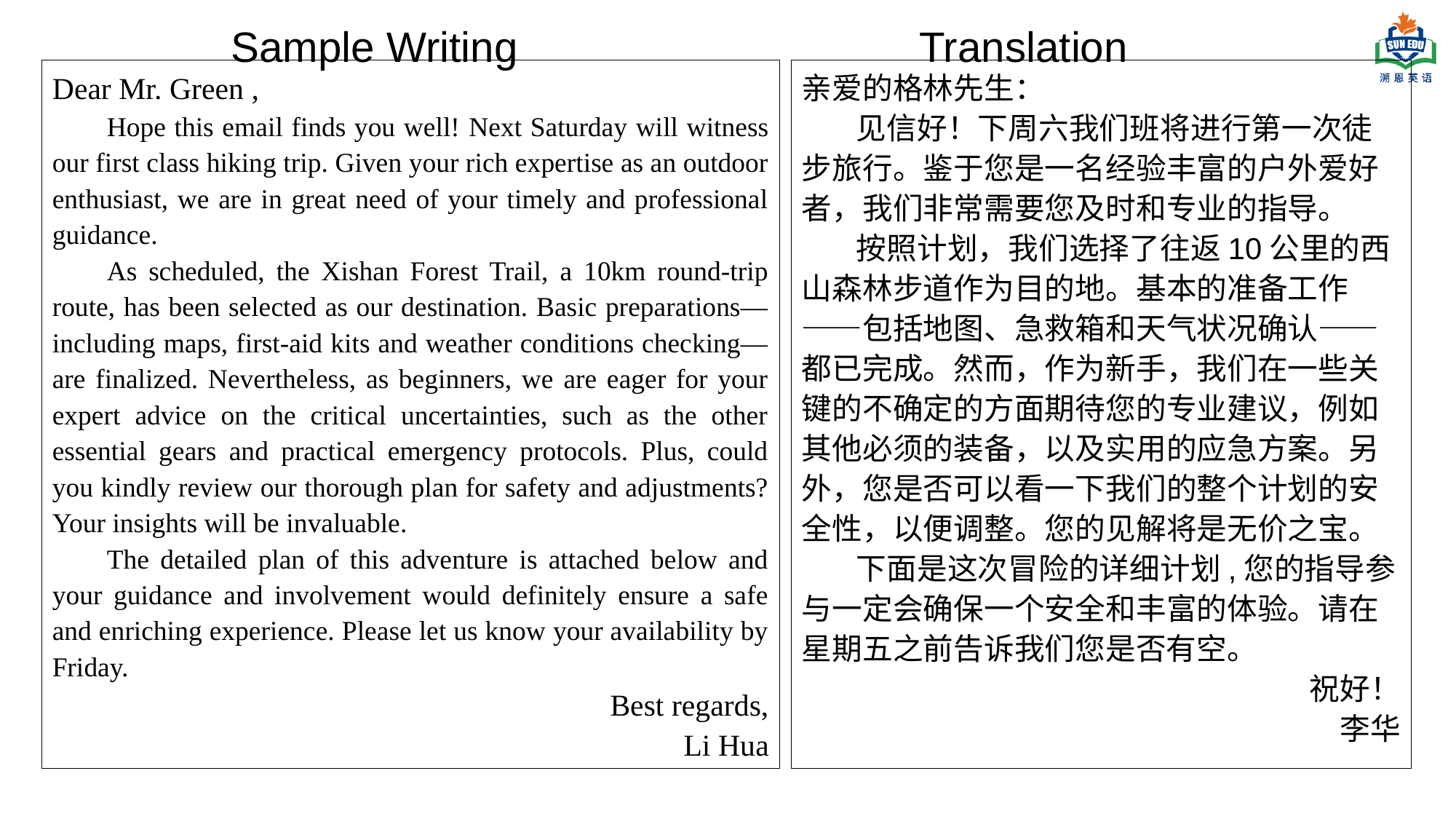

Sample Writing
Translation
Dear Mr. Green ,
Hope this email finds you well!‌ Next Saturday will witness our first class hiking trip. Given your rich expertise as an outdoor enthusiast, we are in great need of your timely and professional guidance. ‌
As scheduled, the Xishan Forest Trail, a 10km round-trip route, has been selected as our destination. Basic preparations—including maps, first-aid kits and weather conditions checking—are finalized. Nevertheless, as beginners, we are eager for your expert advice on the critical uncertainties, such as the other essential gears and practical emergency protocols. Plus, could you kindly review our thorough plan for safety and adjustments? Your insights will be invaluable.
The detailed plan of this adventure is attached below and your guidance and involvement would definitely ensure a safe and enriching experience. Please let us know your availability by Friday.
Best regards,
Li Hua
亲爱的格林先生：
见信好！下周六我们班将进行第一次徒步旅行。鉴于您是一名经验丰富的户外爱好者，我们非常需要您及时和专业的指导。‌
按照计划，我们选择了往返10公里的西山森林步道作为目的地。基本的准备工作——包括地图、急救箱和天气状况确认——都已完成。然而，作为新手，我们在一些关键的不确定的方面期待您的专业建议，例如其他必须的装备，以及实用的应急方案。另外，您是否可以看一下我们的整个计划的安全性，以便调整。您的见解将是无价之宝。
下面是这次冒险的详细计划,您的指导参与一定会确保一个安全和丰富的体验。请在星期五之前告诉我们您是否有空。
祝好！
李华